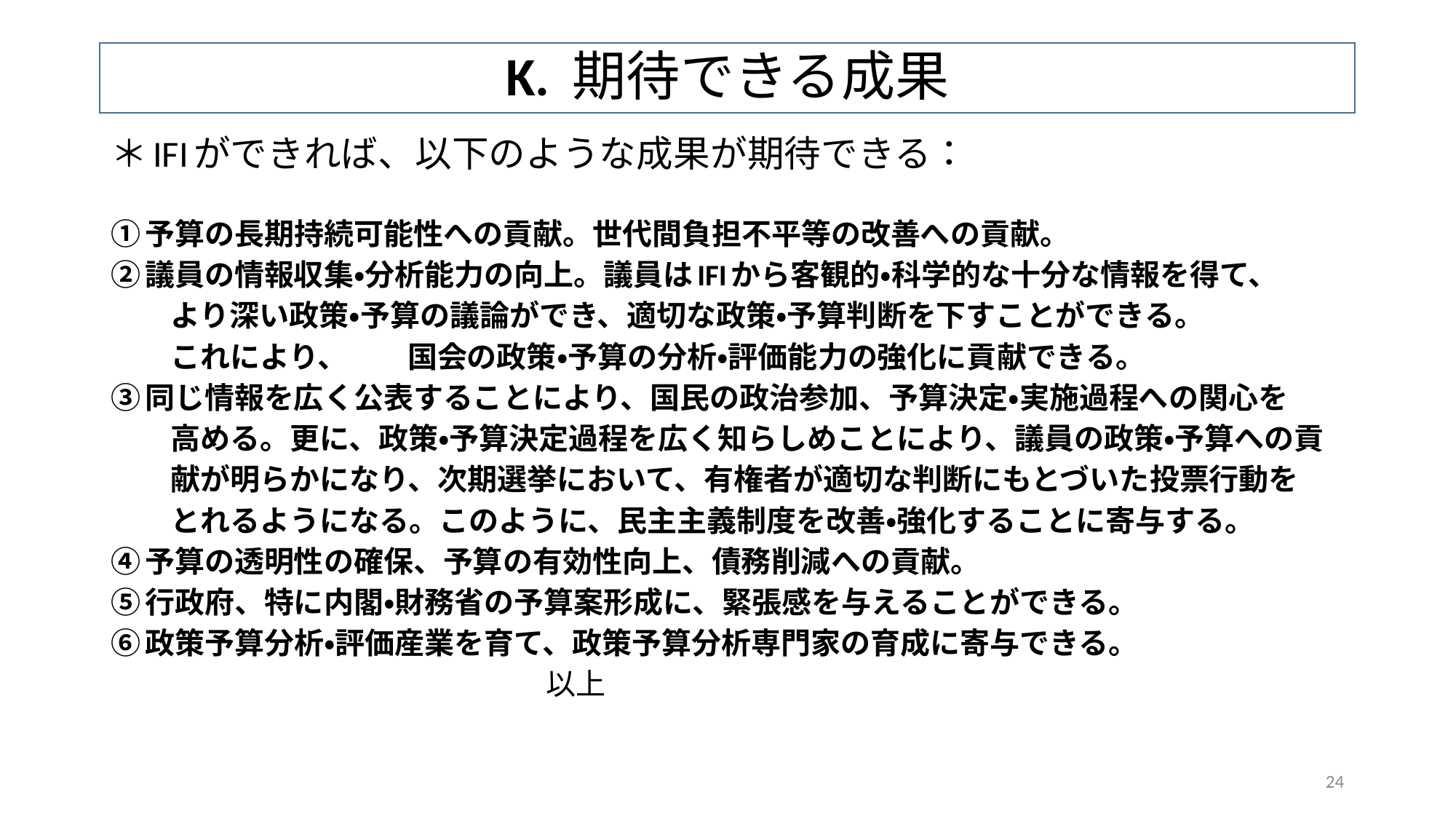

# K. 期待できる成果
＊IFIができれば、以下のような成果が期待できる：

①予算の長期持続可能性への貢献。世代間負担不平等の改善への貢献。
②議員の情報収集・分析能力の向上。議員はIFIから客観的・科学的な十分な情報を得て、
　　より深い政策・予算の議論ができ、適切な政策・予算判断を下すことができる。
　　これにより、　　国会の政策・予算の分析・評価能力の強化に貢献できる。
③同じ情報を広く公表することにより、国民の政治参加、予算決定・実施過程への関心を
　　高める。更に、政策・予算決定過程を広く知らしめことにより、議員の政策・予算への貢
　　献が明らかになり、次期選挙において、有権者が適切な判断にもとづいた投票行動を
　　とれるようになる。このように、民主主義制度を改善・強化することに寄与する。
④予算の透明性の確保、予算の有効性向上、債務削減への貢献。
⑤行政府、特に内閣・財務省の予算案形成に、緊張感を与えることができる。
⑥政策予算分析・評価産業を育て、政策予算分析専門家の育成に寄与できる。
                                                                以上

24